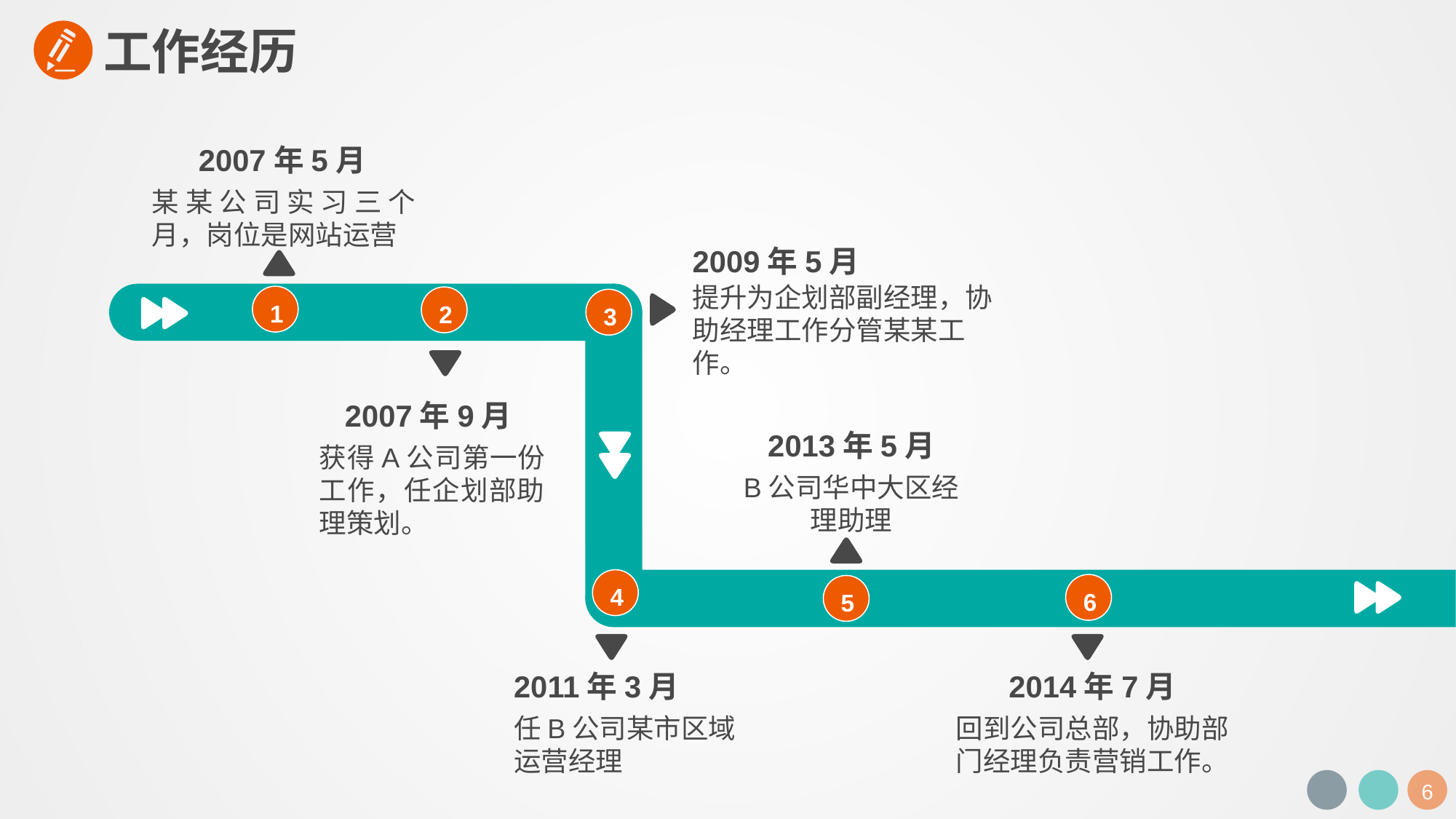

工作经历

2007年5月
某某公司实习三个月，岗位是网站运营
2009年5月

提升为企划部副经理，协助经理工作分管某某工作。

1
2
3

2007年9月
2013年5月

获得A公司第一份工作，任企划部助理策划。
B公司华中大区经理助理

4
6
5

2011年3月
2014年7月
任B公司某市区域运营经理
回到公司总部，协助部门经理负责营销工作。